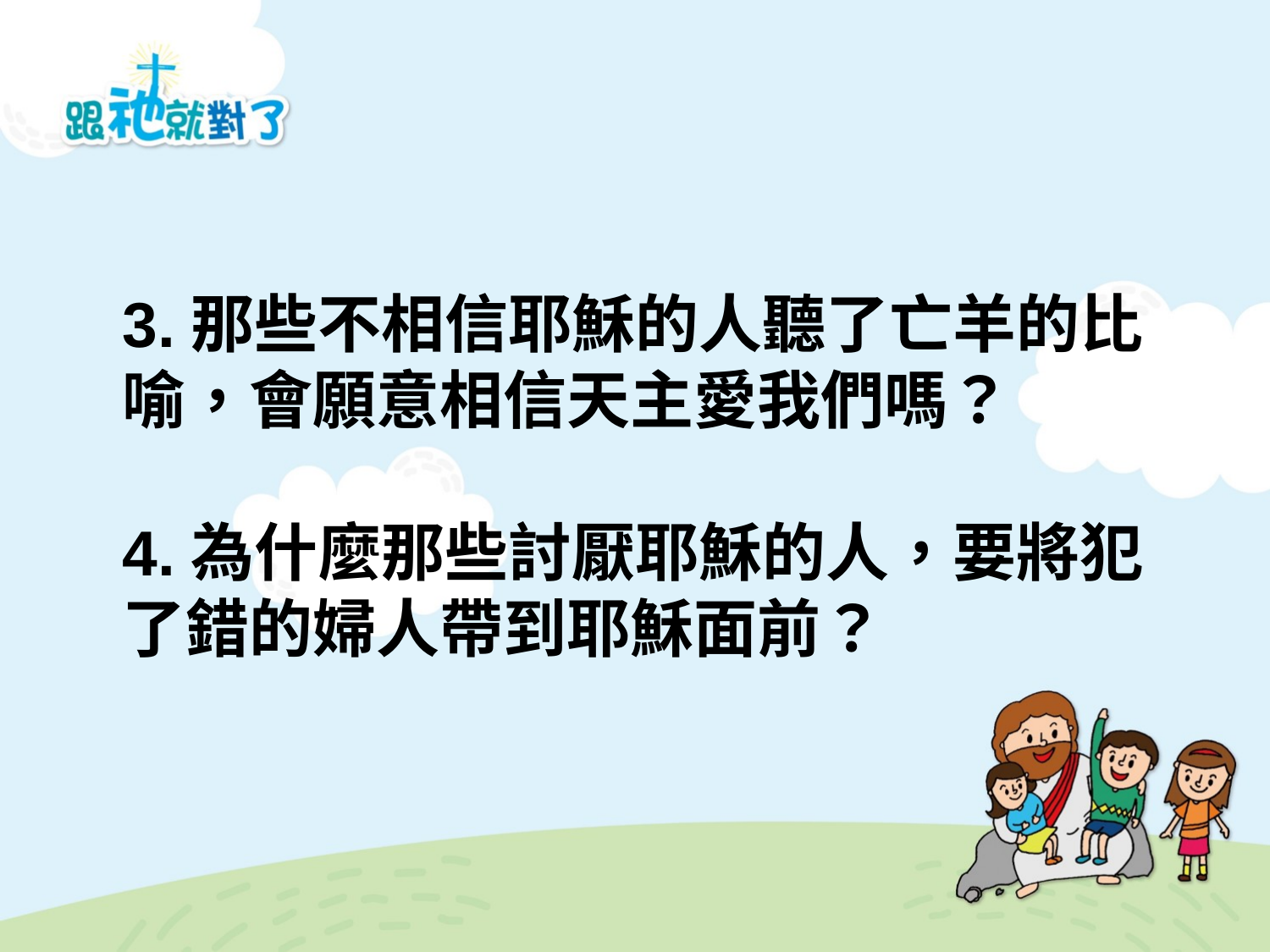

3.那些不相信耶穌的人聽了亡羊的比喻，會願意相信天主愛我們嗎？

4.為什麼那些討厭耶穌的人，要將犯了錯的婦人帶到耶穌面前？